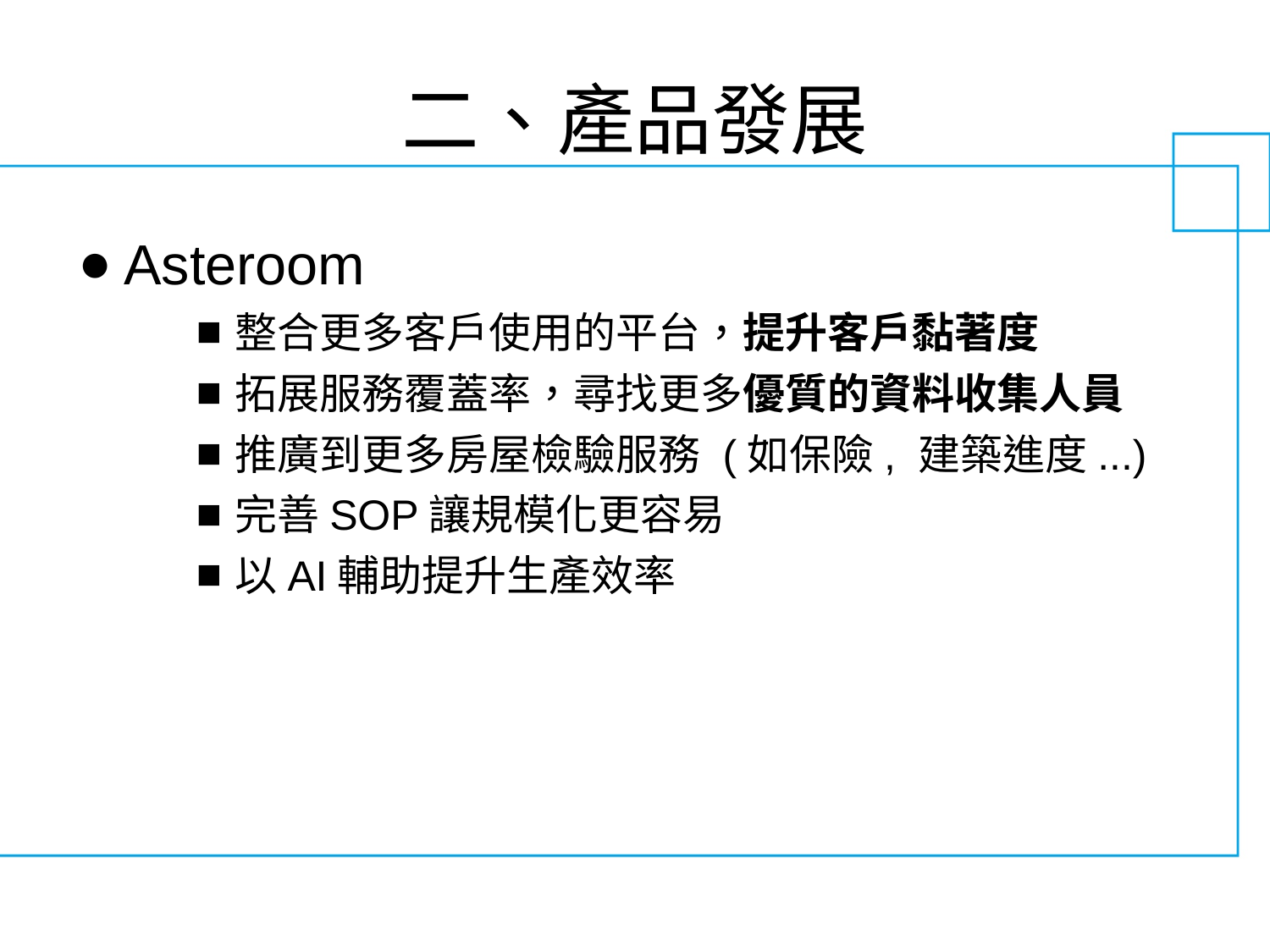

# 二、產品發展
Asteroom
整合更多客戶使用的平台，提升客戶黏著度
拓展服務覆蓋率，尋找更多優質的資料收集人員
推廣到更多房屋檢驗服務 (如保險, 建築進度...)
完善SOP讓規模化更容易
以AI輔助提升生產效率